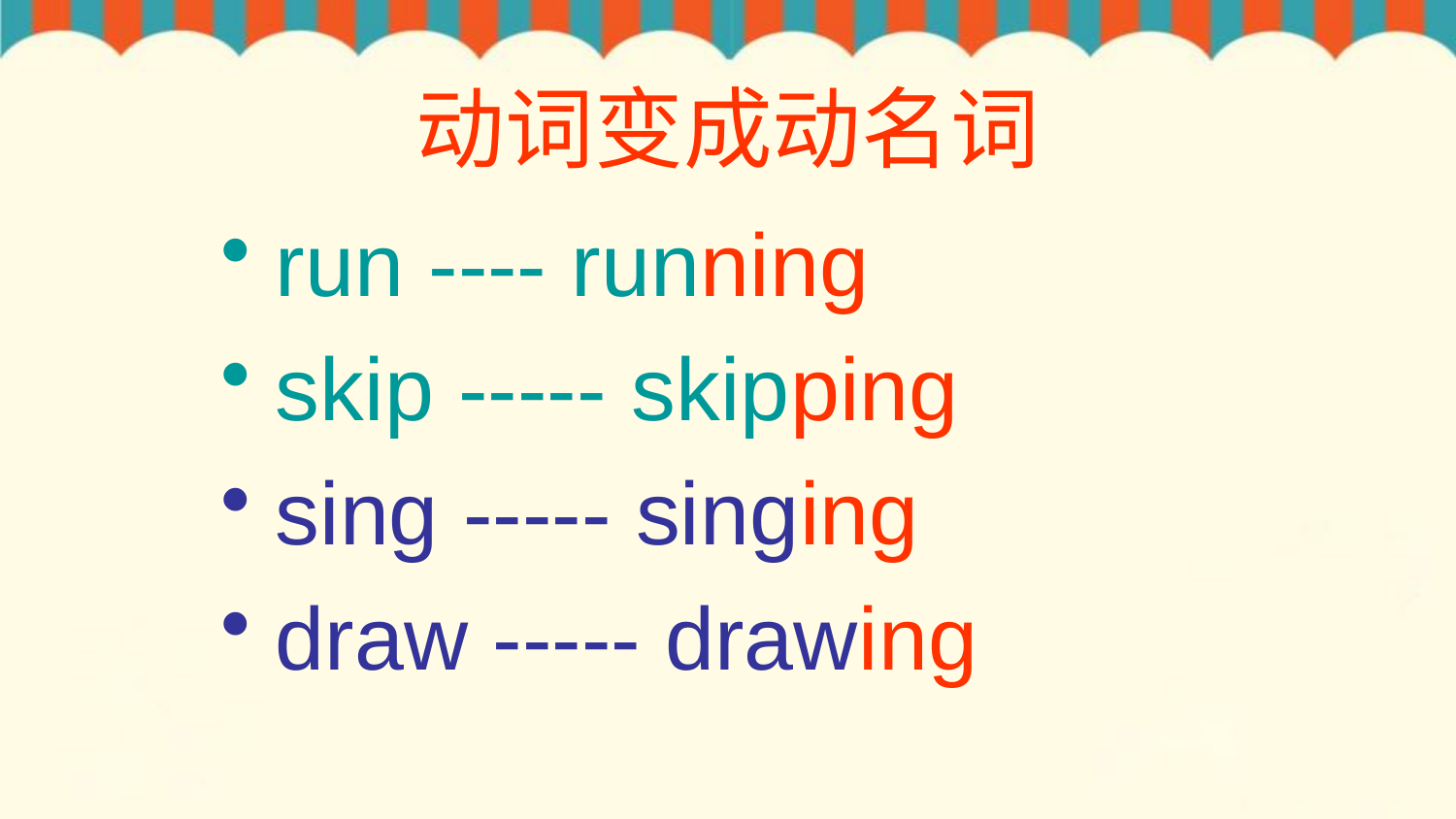

# 动词变成动名词
run ---- running
skip ----- skipping
sing ----- singing
draw ----- drawing